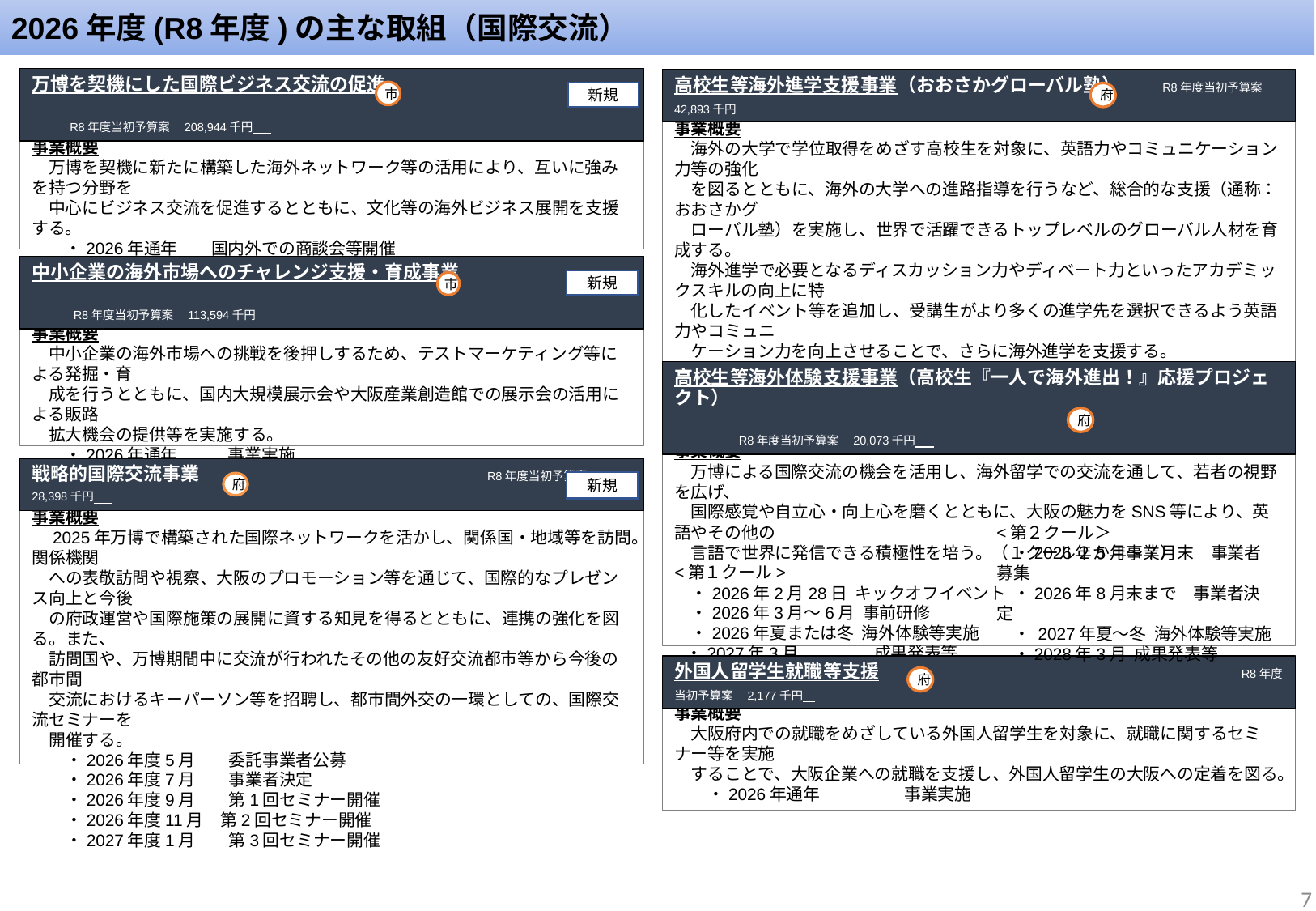

2026年度(R8年度)の主な取組（国際交流）
万博を契機にした国際ビジネス交流の促進
　　　　　　　　　　　　　　　　　　　　　　　　　　　　　　　　　　　　　　　　　　　　　　　　　　　　　　R8年度当初予算案　208,944千円
市
事業概要
　万博を契機に新たに構築した海外ネットワーク等の活用により、互いに強みを持つ分野を
　中心にビジネス交流を促進するとともに、文化等の海外ビジネス展開を支援する。
　　・2026年通年　　国内外での商談会等開催
　　　　　　　　　　　　　文化公演事業者による海外展開への支援
高校生等海外進学支援事業（おおさかグローバル塾）　　R8年度当初予算案42,893千円
事業概要
　海外の大学で学位取得をめざす高校生を対象に、英語力やコミュニケーション力等の強化
　を図るとともに、海外の大学への進路指導を行うなど、総合的な支援（通称：おおさかグ
　ローバル塾）を実施し、世界で活躍できるトップレベルのグローバル人材を育成する。
　海外進学で必要となるディスカッション力やディベート力といったアカデミックスキルの向上に特
　化したイベント等を追加し、受講生がより多くの進学先を選択できるよう英語力やコミュニ
　ケーション力を向上させることで、さらに海外進学を支援する。
　　・2026年5月　　　　　　プログラム開始
　・2026年7月～８月 　短期留学（予定）
　・2027年2月　　　　　　プログラム終了
新規
府
中小企業の海外市場へのチャレンジ支援・育成事業
　　　　　　　　　　　　　　　　　　　　　　　　　　　　　　　　　　R8年度当初予算案　113,594千円
市
事業概要
　中小企業の海外市場への挑戦を後押しするため、テストマーケティング等による発掘・育
　成を行うとともに、国内大規模展示会や大阪産業創造館での展示会の活用による販路
　拡大機会の提供等を実施する。
　　・2026年通年　　　事業実施
新規
高校生等海外体験支援事業（高校生『一人で海外進出！』応援プロジェクト）
　　　　　　　　　　　　　　　　　　　　　　　　　　　　　　　　　　　 R8年度当初予算案　20,073千円
府
事業概要
　万博による国際交流の機会を活用し、海外留学での交流を通して、若者の視野を広げ、
　国際感覚や自立心・向上心を磨くとともに、大阪の魅力をSNS等により、英語やその他の
　言語で世界に発信できる積極性を培う。（１クール２か年事業）
<第１クール>
　・2026年2月28日  キックオフイベント
　・2026年3月～6月  事前研修
　・2026年夏または冬  海外体験等実施
  ・2027年3月　　　　  成果発表等

戦略的国際交流事業　　　　　　　　　　　　　　　 R8年度当初予算案　28,398千円
府
事業概要
　2025年万博で構築された国際ネットワークを活かし、関係国・地域等を訪問。関係機関
　への表敬訪問や視察、大阪のプロモーション等を通じて、国際的なプレゼンス向上と今後
　の府政運営や国際施策の展開に資する知見を得るとともに、連携の強化を図る。また、
　訪問国や、万博期間中に交流が行われたその他の友好交流都市等から今後の都市間
　交流におけるキーパーソン等を招聘し、都市間外交の一環としての、国際交流セミナーを
　開催する。
　　・2026年度5月　　委託事業者公募
　　・2026年度7月　　事業者決定
　　・2026年度9月　　第1回セミナー開催
　　・2026年度11月　第2回セミナー開催
　　・2027年度1月　　第3回セミナー開催
新規
<第２クール＞
　・2026年5月～7月末　事業者募集
　・2026年8月末まで　事業者決定
　・ 2027年夏～冬  海外体験等実施
　・2028年3月  成果発表等
外国人留学生就職等支援 　　　　　　　　　　　　　　　　　　　R8年度当初予算案　2,177千円
事業概要
　大阪府内での就職をめざしている外国人留学生を対象に、就職に関するセミナー等を実施
　することで、大阪企業への就職を支援し、外国人留学生の大阪への定着を図る。
　　・2026年通年　　　　　事業実施
府
7